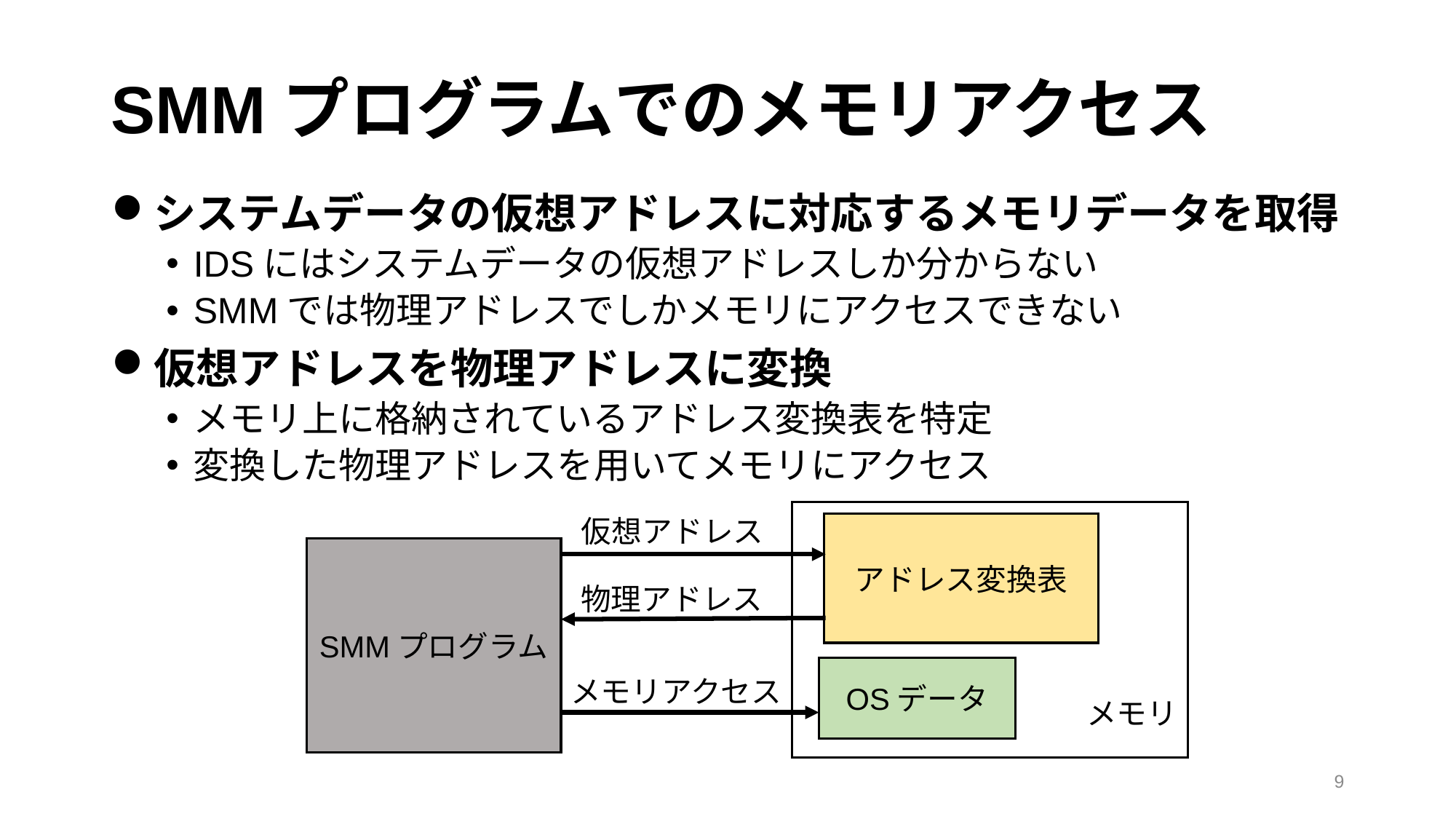

# SMMプログラムでのメモリアクセス
システムデータの仮想アドレスに対応するメモリデータを取得
IDSにはシステムデータの仮想アドレスしか分からない
SMMでは物理アドレスでしかメモリにアクセスできない
仮想アドレスを物理アドレスに変換
メモリ上に格納されているアドレス変換表を特定
変換した物理アドレスを用いてメモリにアクセス

仮想アドレス
アドレス変換表
SMMプログラム
物理アドレス
OSデータ
メモリアクセス
メモリ
9